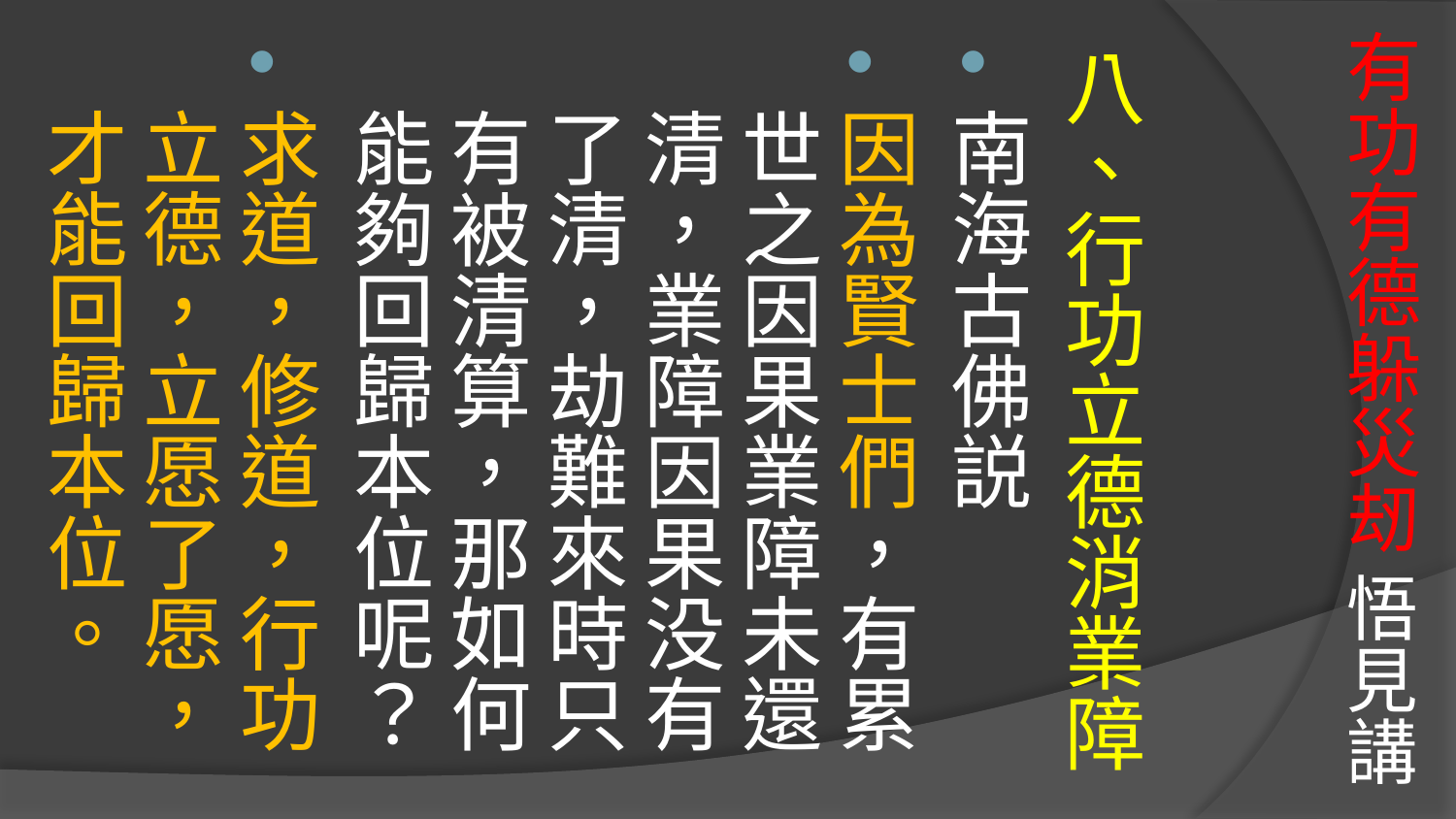

# 有功有德躲災刼 悟見講
八、行功立德消業障
南海古佛説
因為賢士們，有累世之因果業障未還清，業障因果没有了清，劫難來時只有被清算，那如何能夠回歸本位呢？
求道，修道，行功立德，立愿了愿，才能回歸本位。